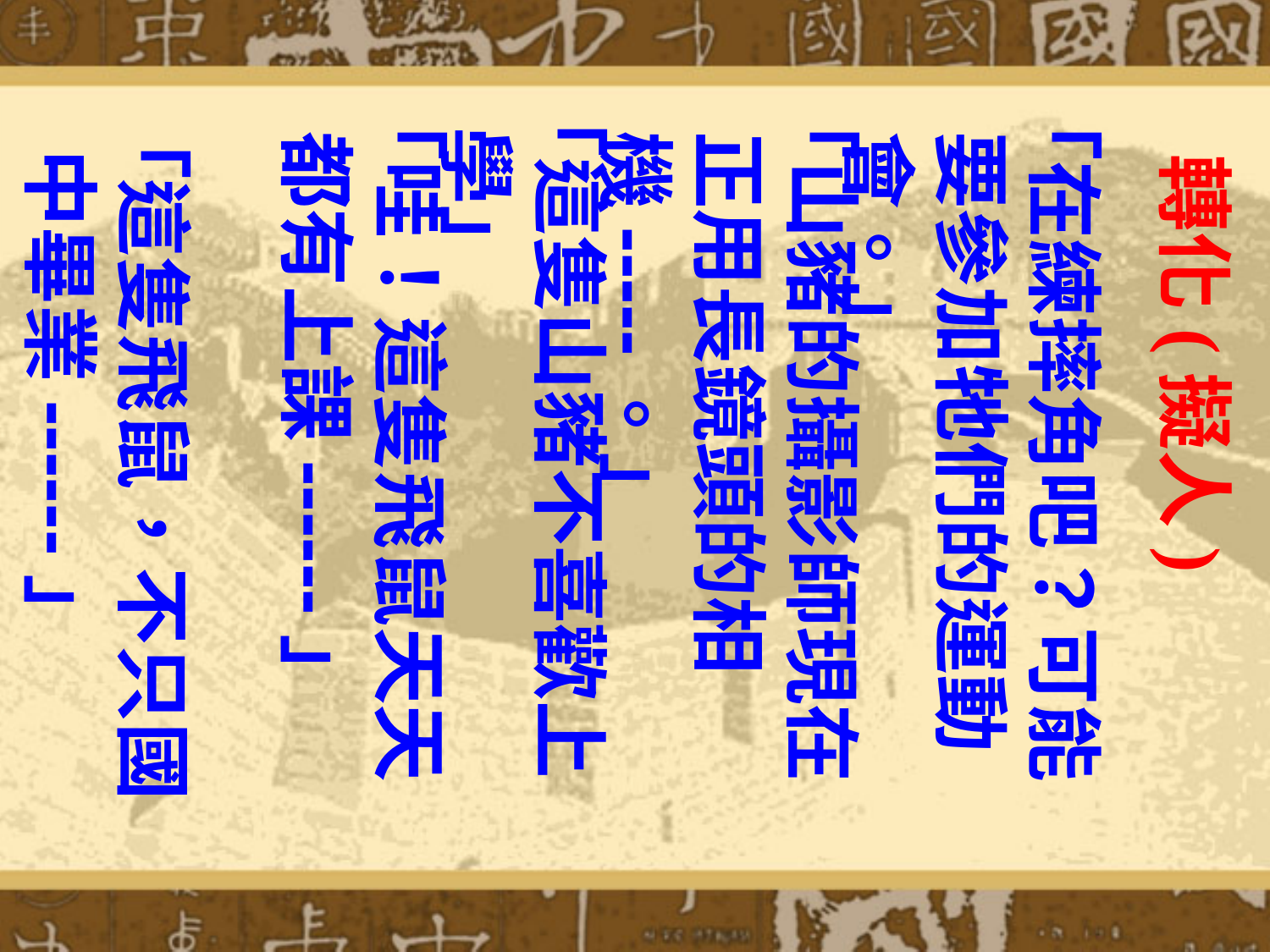

「這隻山豬不喜歡上學」
「哇！這隻飛鼠天天都有上課------」
「山豬的攝影師現在正用長鏡頭的相機-----。」
「在練摔角吧？可能要參加牠們的運動會。」

「這隻飛鼠，不只國中畢業------」
轉化(擬人)